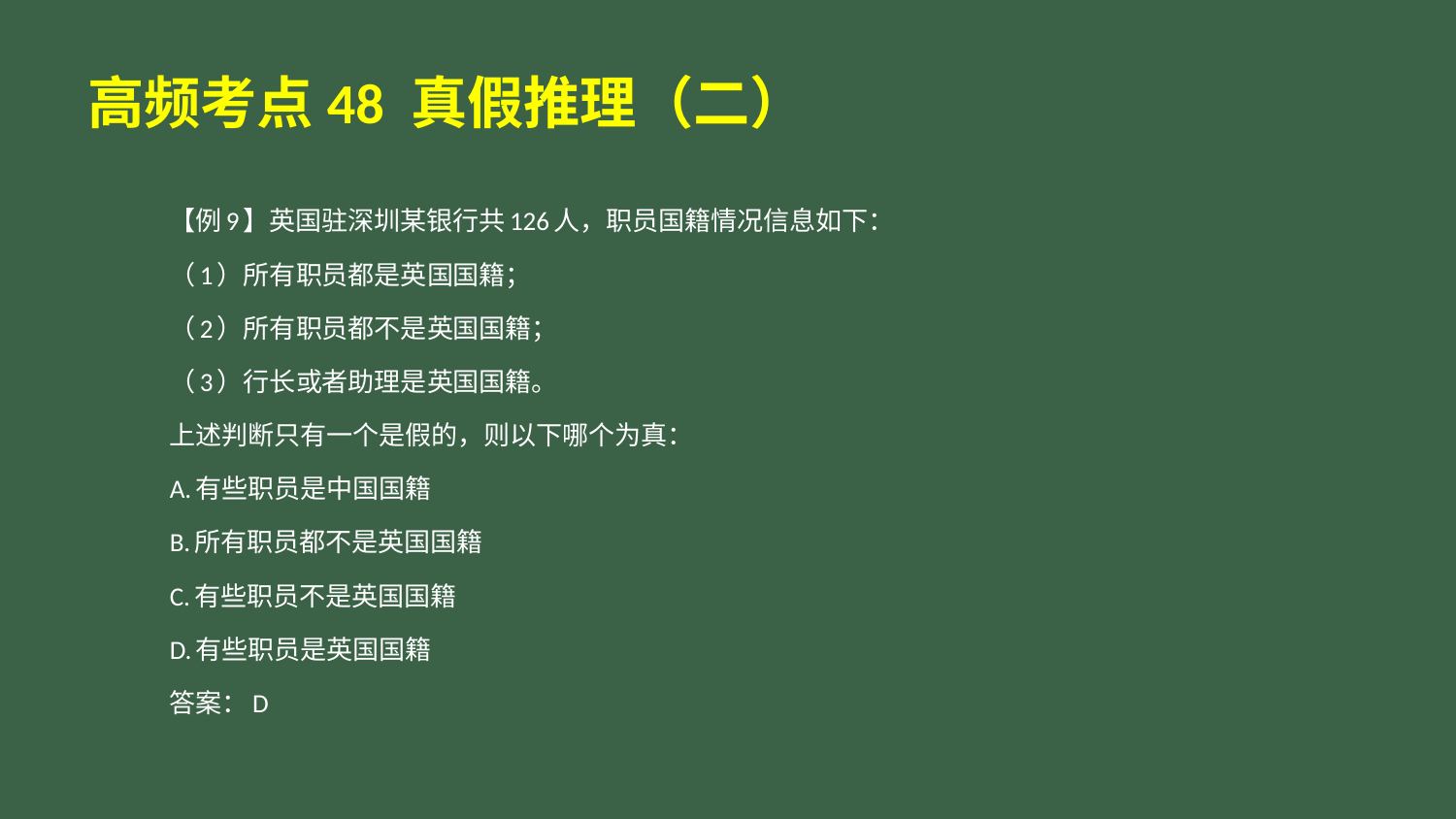

# 高频考点48 真假推理（二）
【例9】英国驻深圳某银行共126人，职员国籍情况信息如下：
（1）所有职员都是英国国籍；
（2）所有职员都不是英国国籍；
（3）行长或者助理是英国国籍。
上述判断只有一个是假的，则以下哪个为真：
A.有些职员是中国国籍
B.所有职员都不是英国国籍
C.有些职员不是英国国籍
D.有些职员是英国国籍
答案：D